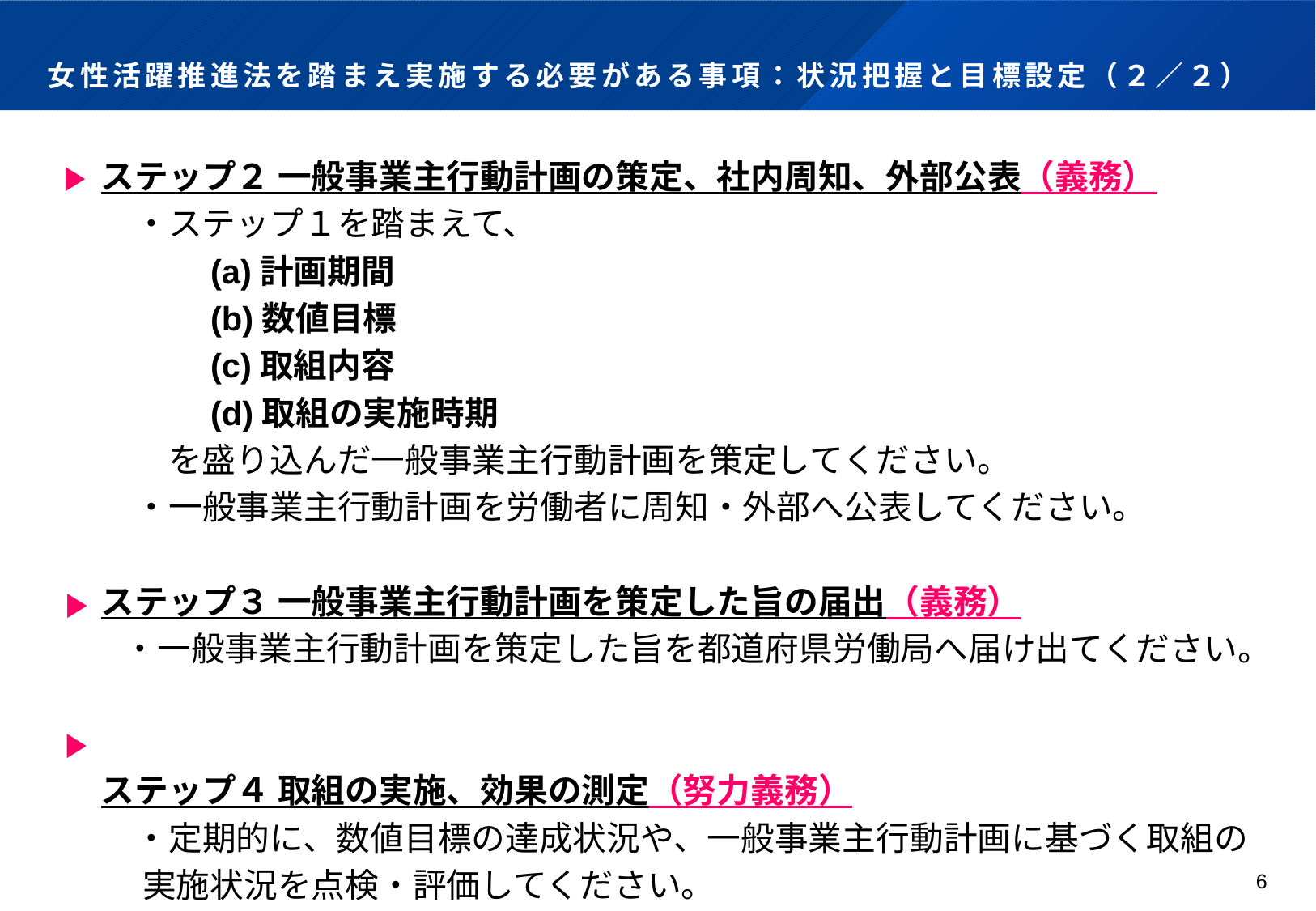

女性活躍推進法を踏まえ実施する必要がある事項：状況把握と目標設定（２／２）
　ステップ２ 一般事業主行動計画の策定、社内周知、外部公表（義務）
　　・ステップ１を踏まえて、
　　　　(a)計画期間
　　　　(b)数値目標
　　　　(c)取組内容
　　　　(d)取組の実施時期
　　　を盛り込んだ一般事業主行動計画を策定してください。
　　・一般事業主行動計画を労働者に周知・外部へ公表してください。

　ステップ３ 一般事業主行動計画を策定した旨の届出（義務）
　   ・一般事業主行動計画を策定した旨を都道府県労働局へ届け出てください。

　ステップ４ 取組の実施、効果の測定（努力義務）
　　・定期的に、数値目標の達成状況や、一般事業主行動計画に基づく取組の
         実施状況を点検・評価してください。
▶
▶
▶
6